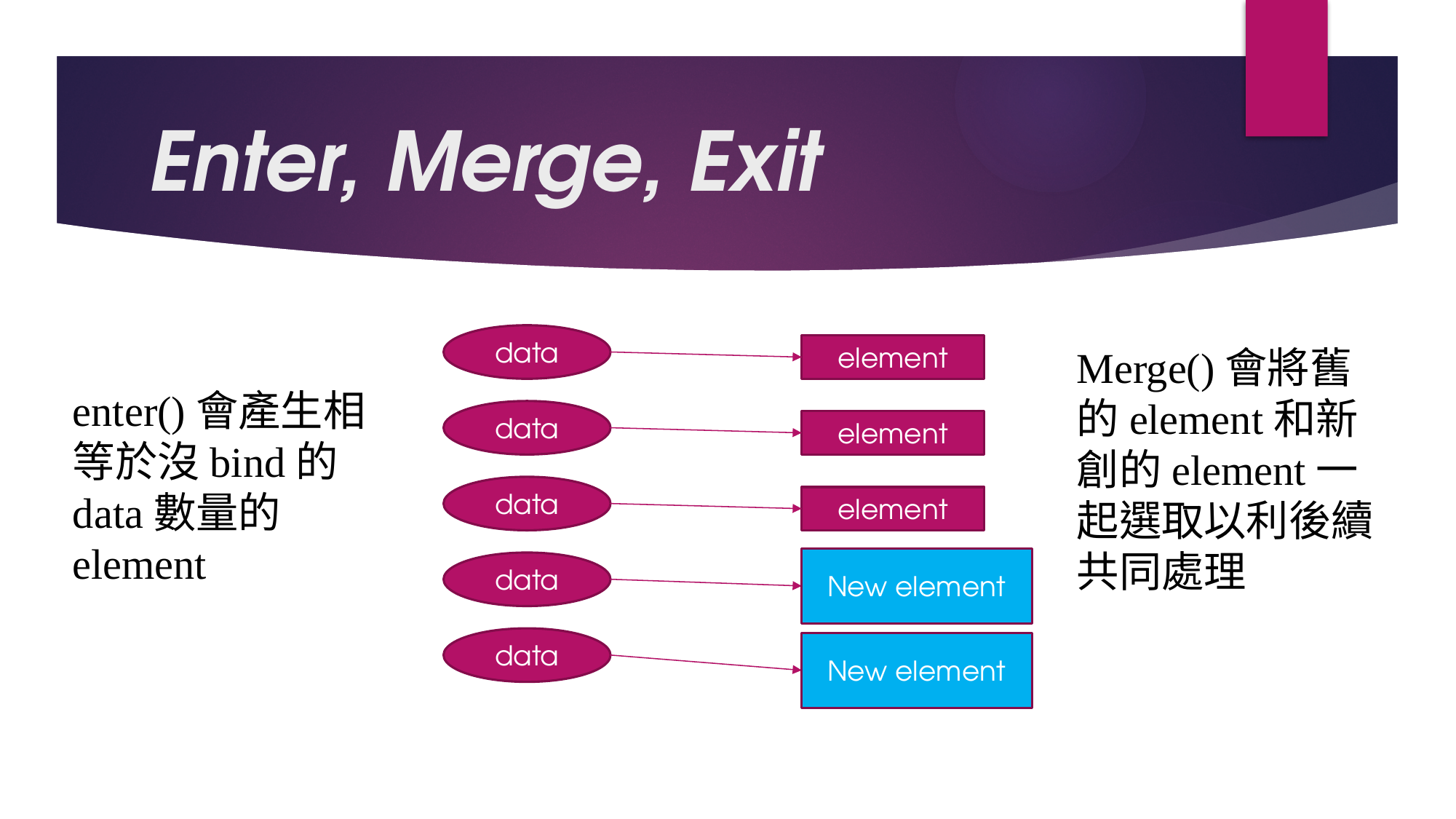

# Enter, Merge, Exit
data
element
Merge()會將舊的element和新創的element一起選取以利後續共同處理
enter()會產生相等於沒bind的data數量的element
data
element
data
element
New element
data
data
New element